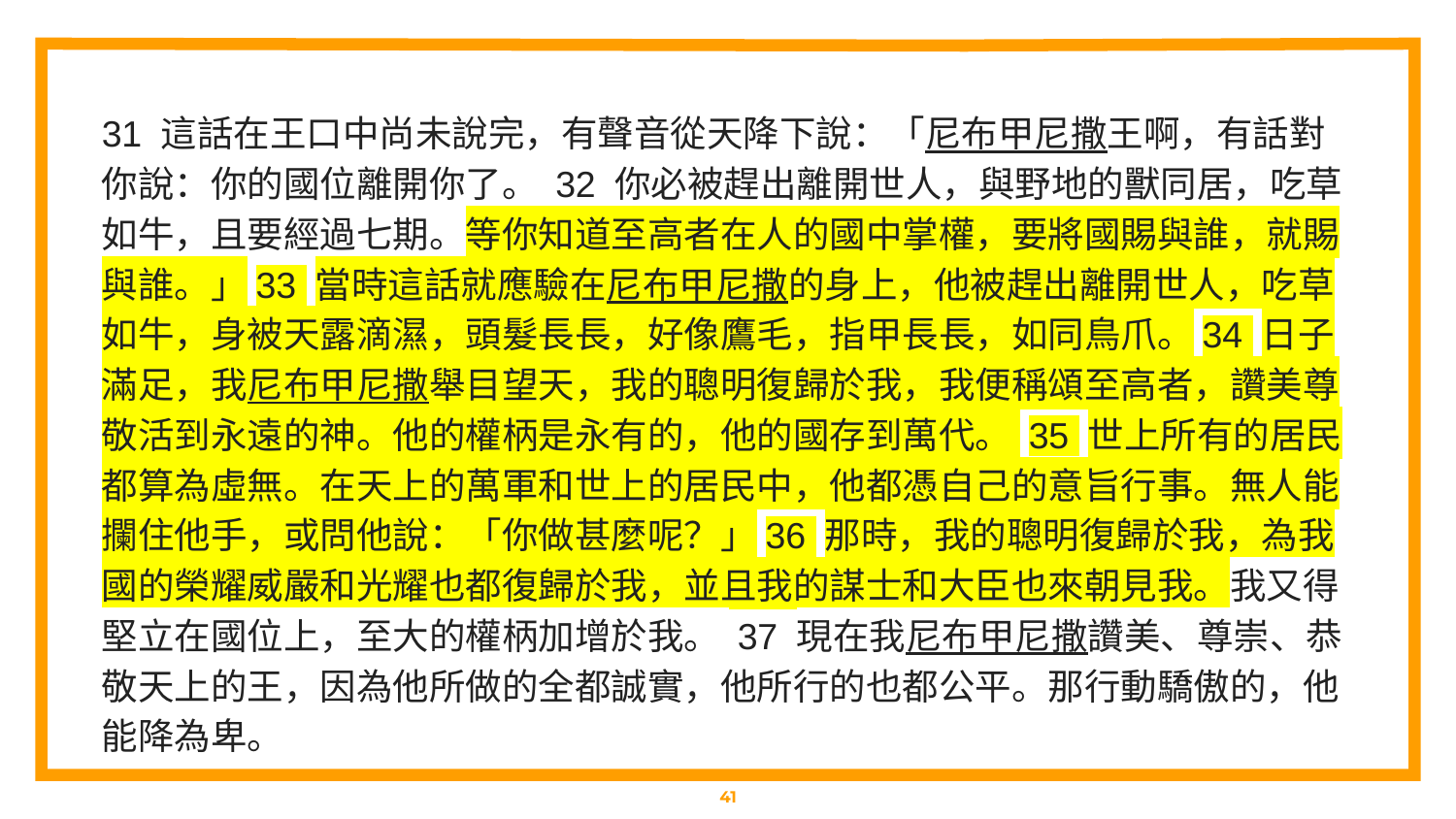

31 這話在王口中尚未說完，有聲音從天降下說：「尼布甲尼撒王啊，有話對你說：你的國位離開你了。 32 你必被趕出離開世人，與野地的獸同居，吃草如牛，且要經過七期。等你知道至高者在人的國中掌權，要將國賜與誰，就賜與誰。」33 當時這話就應驗在尼布甲尼撒的身上，他被趕出離開世人，吃草如牛，身被天露滴濕，頭髮長長，好像鷹毛，指甲長長，如同鳥爪。34 日子滿足，我尼布甲尼撒舉目望天，我的聰明復歸於我，我便稱頌至高者，讚美尊敬活到永遠的神。他的權柄是永有的，他的國存到萬代。 35 世上所有的居民都算為虛無。在天上的萬軍和世上的居民中，他都憑自己的意旨行事。無人能攔住他手，或問他說：「你做甚麼呢？」36 那時，我的聰明復歸於我，為我國的榮耀威嚴和光耀也都復歸於我，並且我的謀士和大臣也來朝見我。我又得堅立在國位上，至大的權柄加增於我。 37 現在我尼布甲尼撒讚美、尊崇、恭敬天上的王，因為他所做的全都誠實，他所行的也都公平。那行動驕傲的，他能降為卑。
41